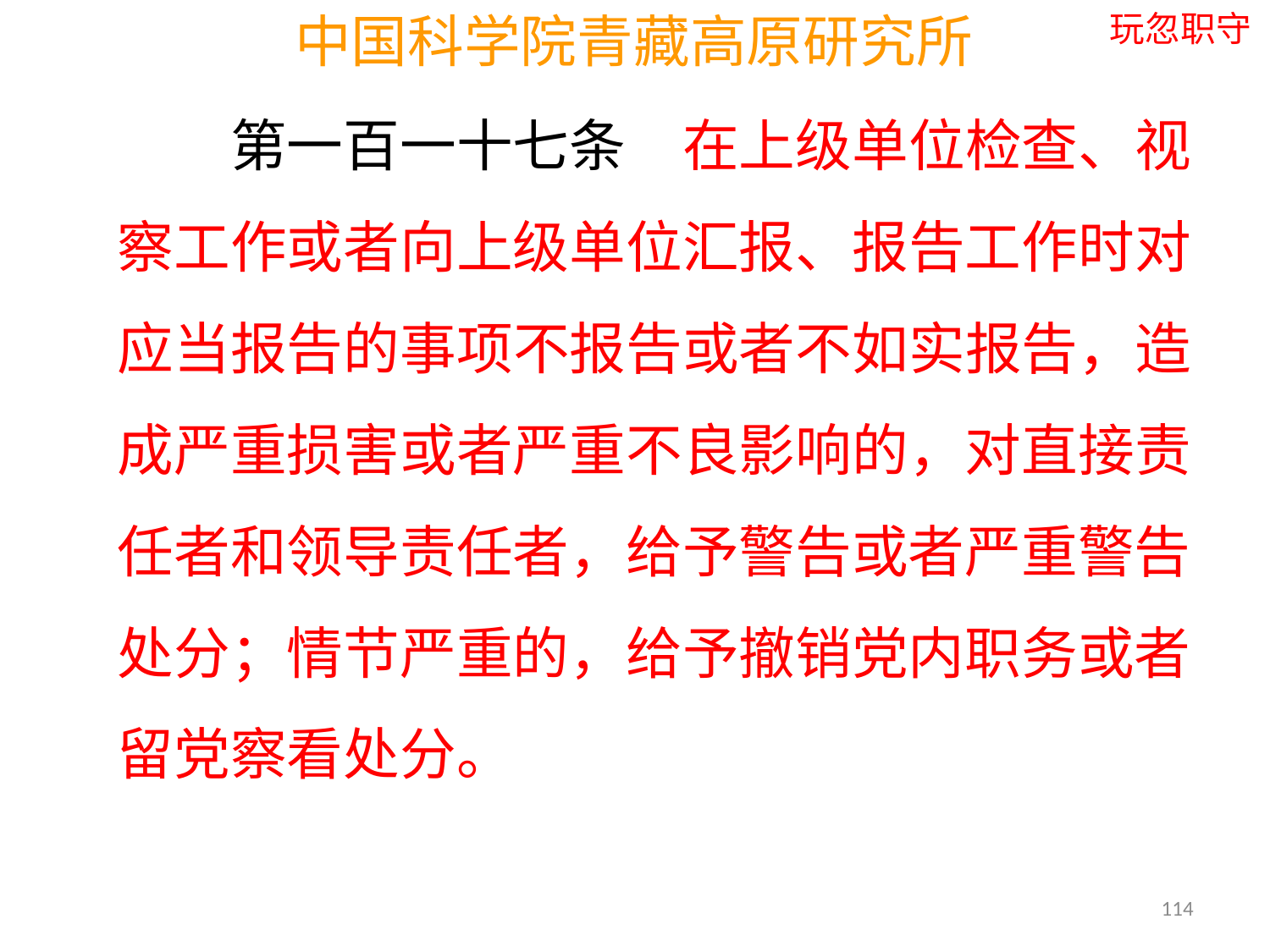

玩忽职守
　　第一百一十七条　在上级单位检查、视察工作或者向上级单位汇报、报告工作时对应当报告的事项不报告或者不如实报告，造成严重损害或者严重不良影响的，对直接责任者和领导责任者，给予警告或者严重警告处分；情节严重的，给予撤销党内职务或者留党察看处分。
114